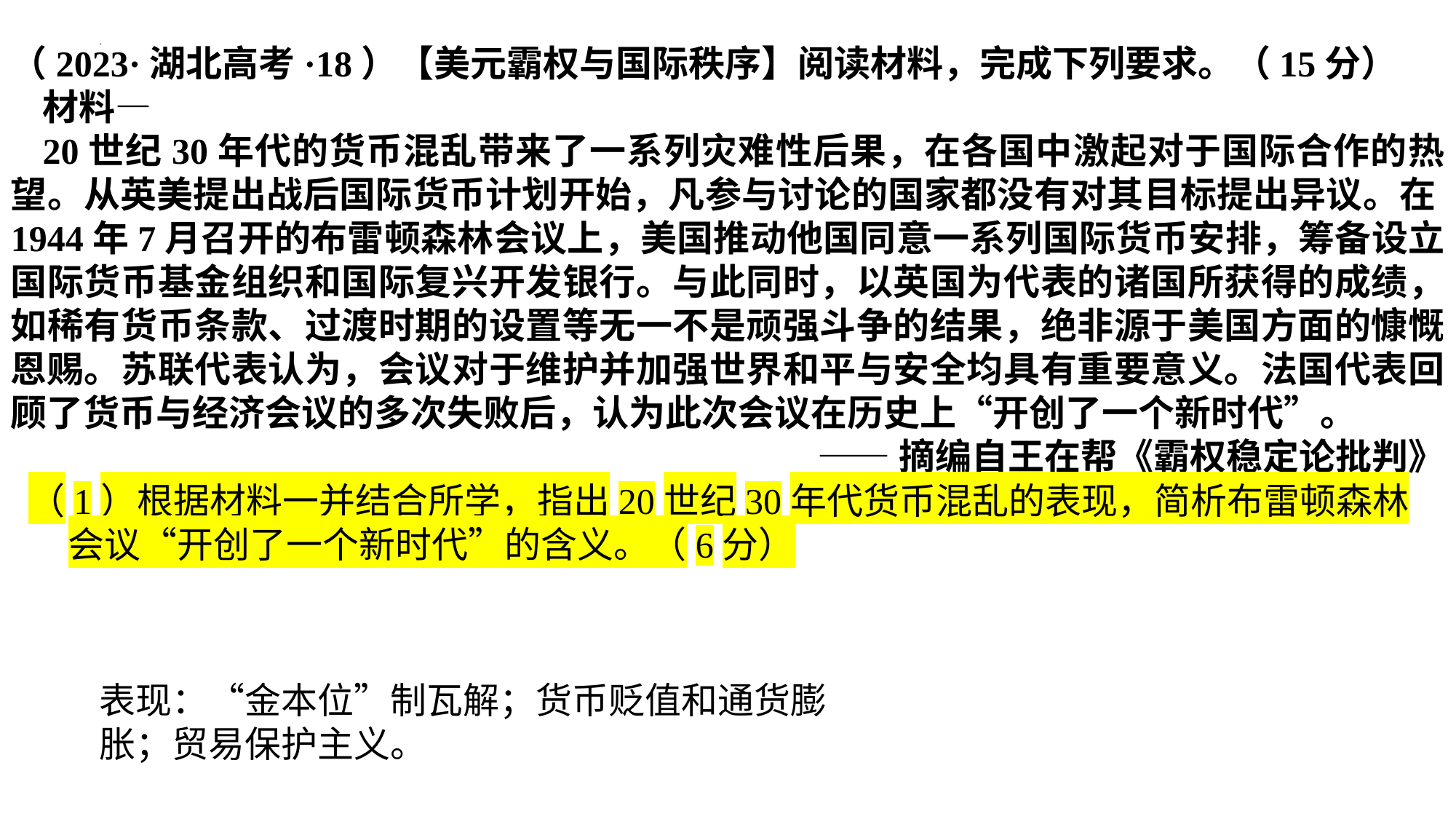

（2023·湖北高考·18）【美元霸权与国际秩序】阅读材料，完成下列要求。（15分）
材料—
20世纪30年代的货币混乱带来了一系列灾难性后果，在各国中激起对于国际合作的热望。从英美提出战后国际货币计划开始，凡参与讨论的国家都没有对其目标提出异议。在1944年7月召开的布雷顿森林会议上，美国推动他国同意一系列国际货币安排，筹备设立国际货币基金组织和国际复兴开发银行。与此同时，以英国为代表的诸国所获得的成绩，如稀有货币条款、过渡时期的设置等无一不是顽强斗争的结果，绝非源于美国方面的慷慨恩赐。苏联代表认为，会议对于维护并加强世界和平与安全均具有重要意义。法国代表回顾了货币与经济会议的多次失败后，认为此次会议在历史上“开创了一个新时代”。
——摘编自王在帮《霸权稳定论批判》
（1）根据材料一并结合所学，指出20世纪30年代货币混乱的表现，简析布雷顿森林会议“开创了一个新时代”的含义。（6分）

表现：“金本位”制瓦解；货币贬值和通货膨胀；贸易保护主义。